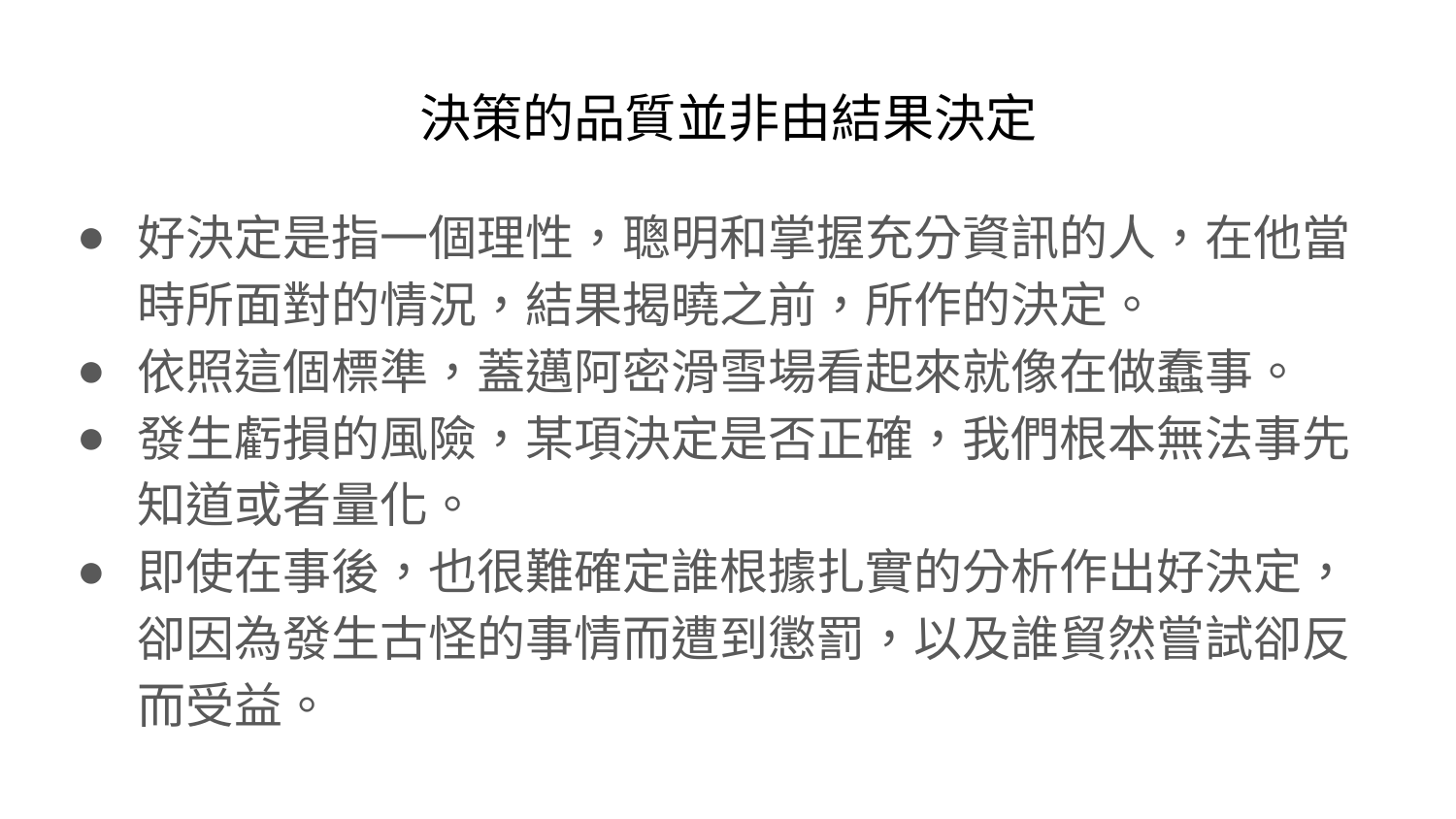

# 決策的品質並非由結果決定

好決定是指一個理性，聰明和掌握充分資訊的人，在他當時所面對的情況，結果揭曉之前，所作的決定。
依照這個標準，蓋邁阿密滑雪場看起來就像在做蠢事。
發生虧損的風險，某項決定是否正確，我們根本無法事先知道或者量化。
即使在事後，也很難確定誰根據扎實的分析作出好決定，卻因為發生古怪的事情而遭到懲罰，以及誰貿然嘗試卻反而受益。